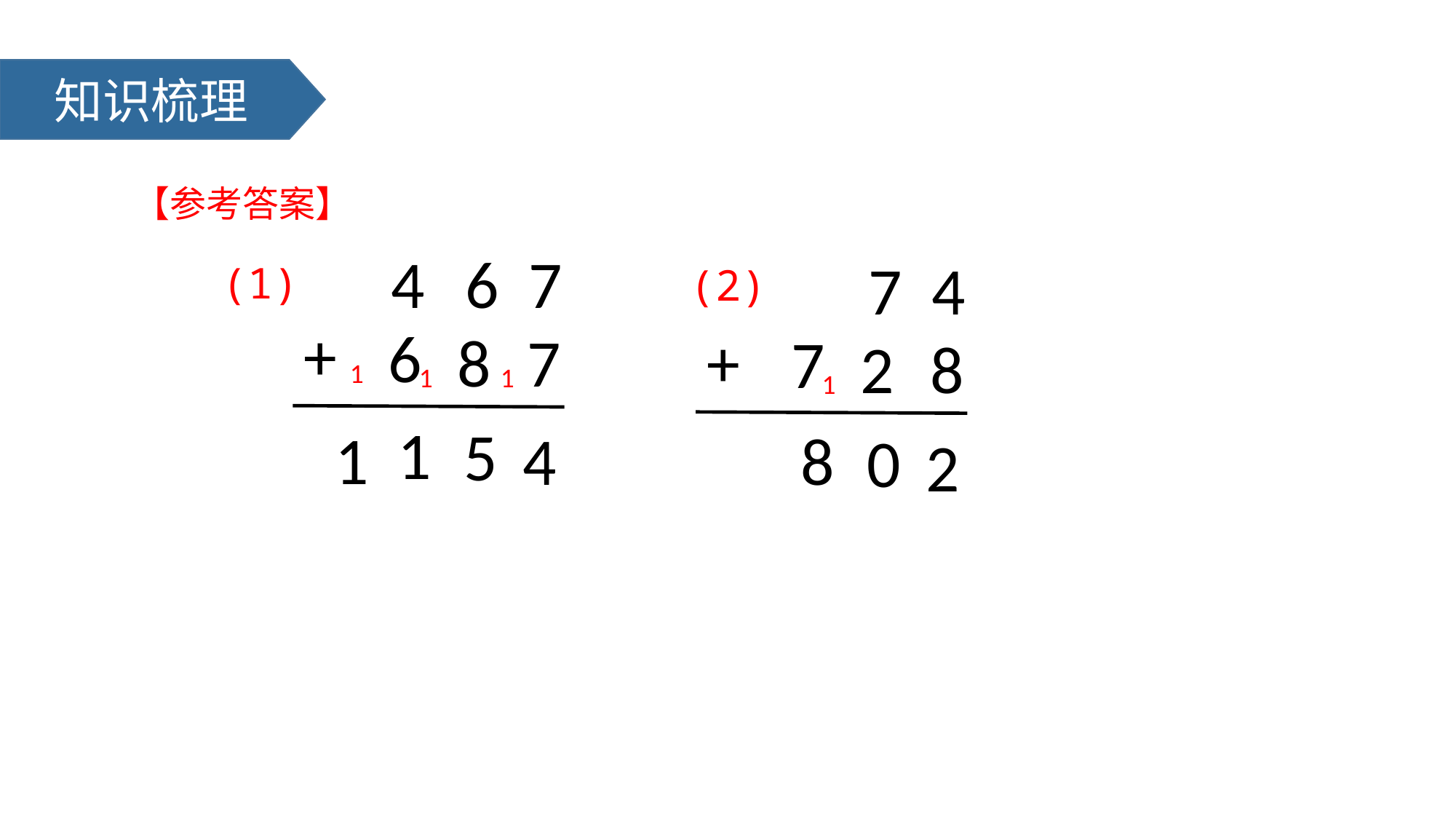

知识梳理
【参考答案】
4
6
7
+
6
8
7
1
1
1
1
5
1
4
7
4
+
7
2
8
1
8
0
2
(1)
(2)